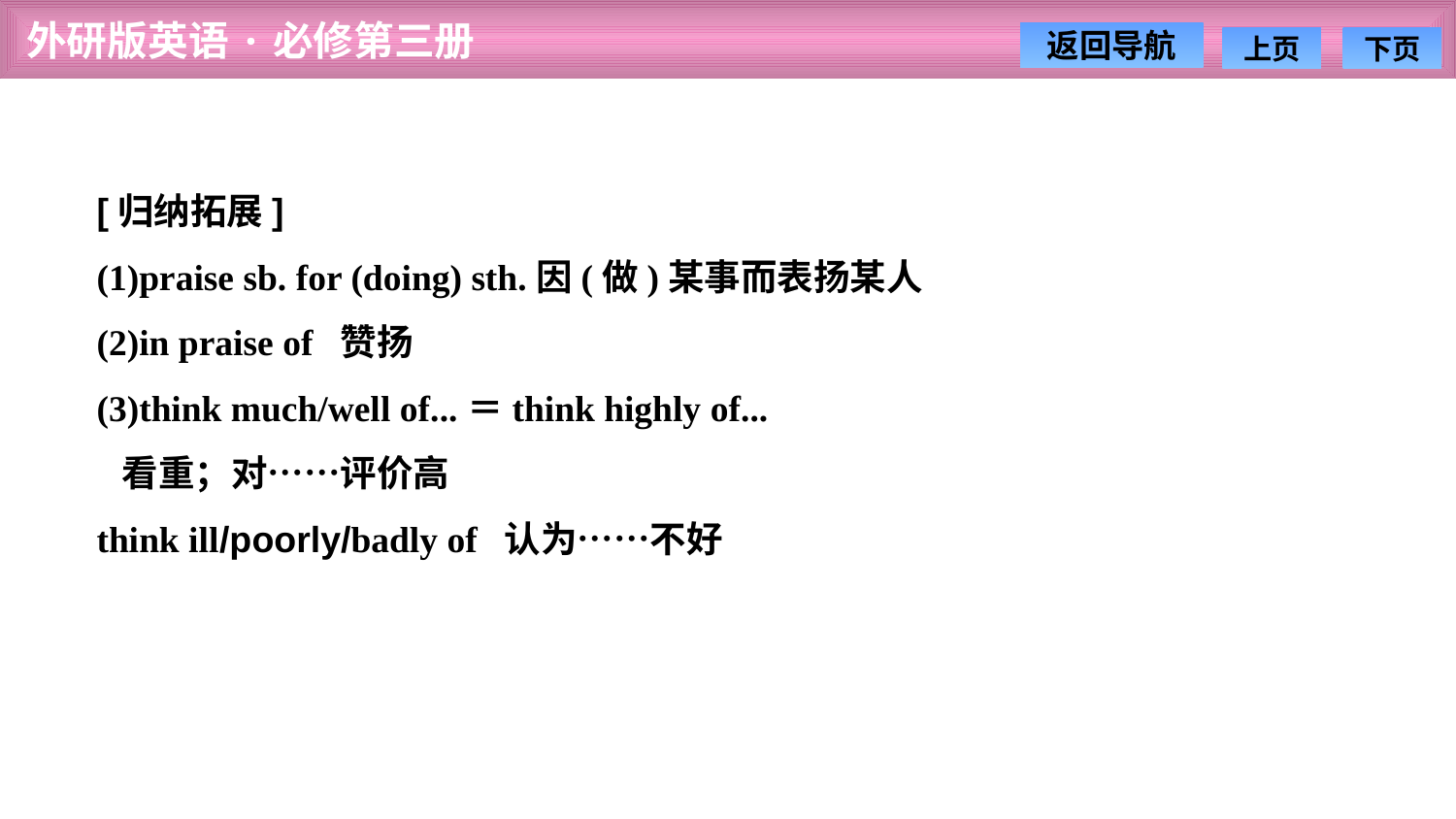

[归纳拓展]
(1)praise sb. for (doing) sth.因(做)某事而表扬某人
(2)in praise of  赞扬
(3)think much/well of...＝think highly of...
  看重；对……评价高
think ill/poorly/badly of  认为……不好